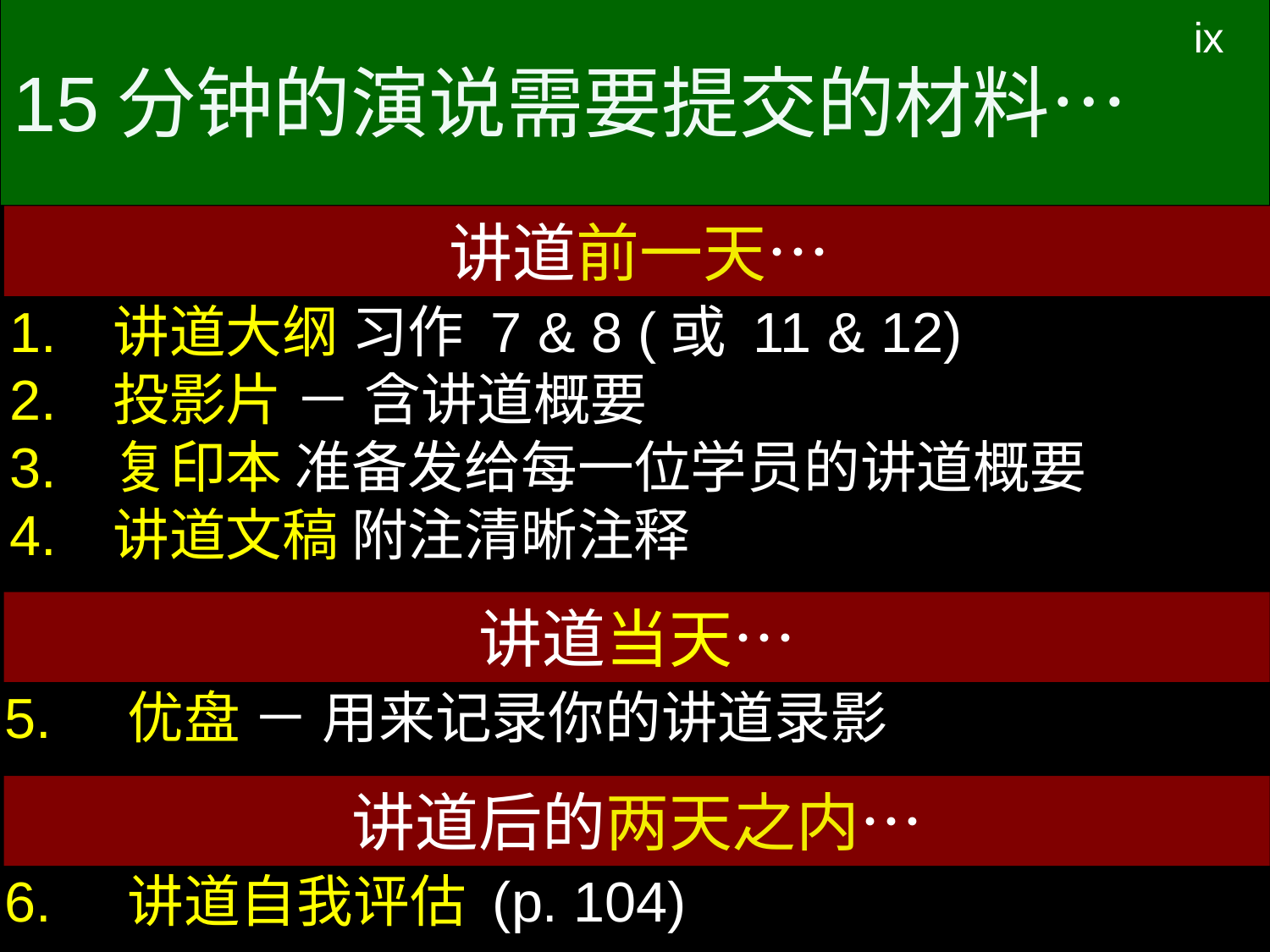

# 15分钟的演说需要提交的材料…

ix

讲道前一天…
讲道大纲 习作 7 & 8 (或 11 & 12)
投影片 － 含讲道概要
复印本 准备发给每一位学员的讲道概要
讲道文稿 附注清晰注释

讲道当天…
5.    优盘 － 用来记录你的讲道录影

讲道后的两天之内…
6.    讲道自我评估 (p. 104)